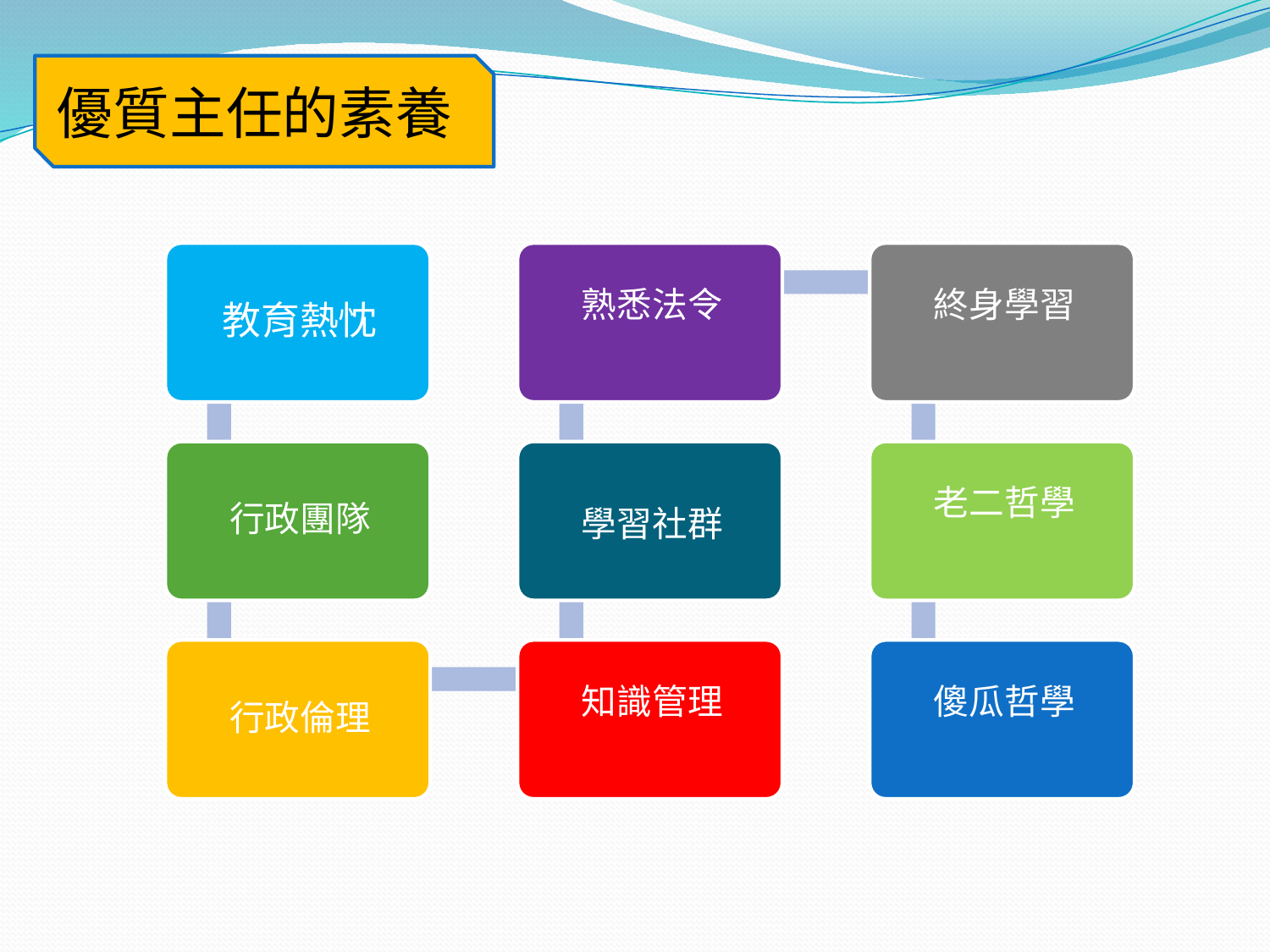

優質主任的素養
教育熱忱
行政團隊
行政倫理
知識管理

學習社群

熟悉法令

終身學習

老二哲學

傻瓜哲學